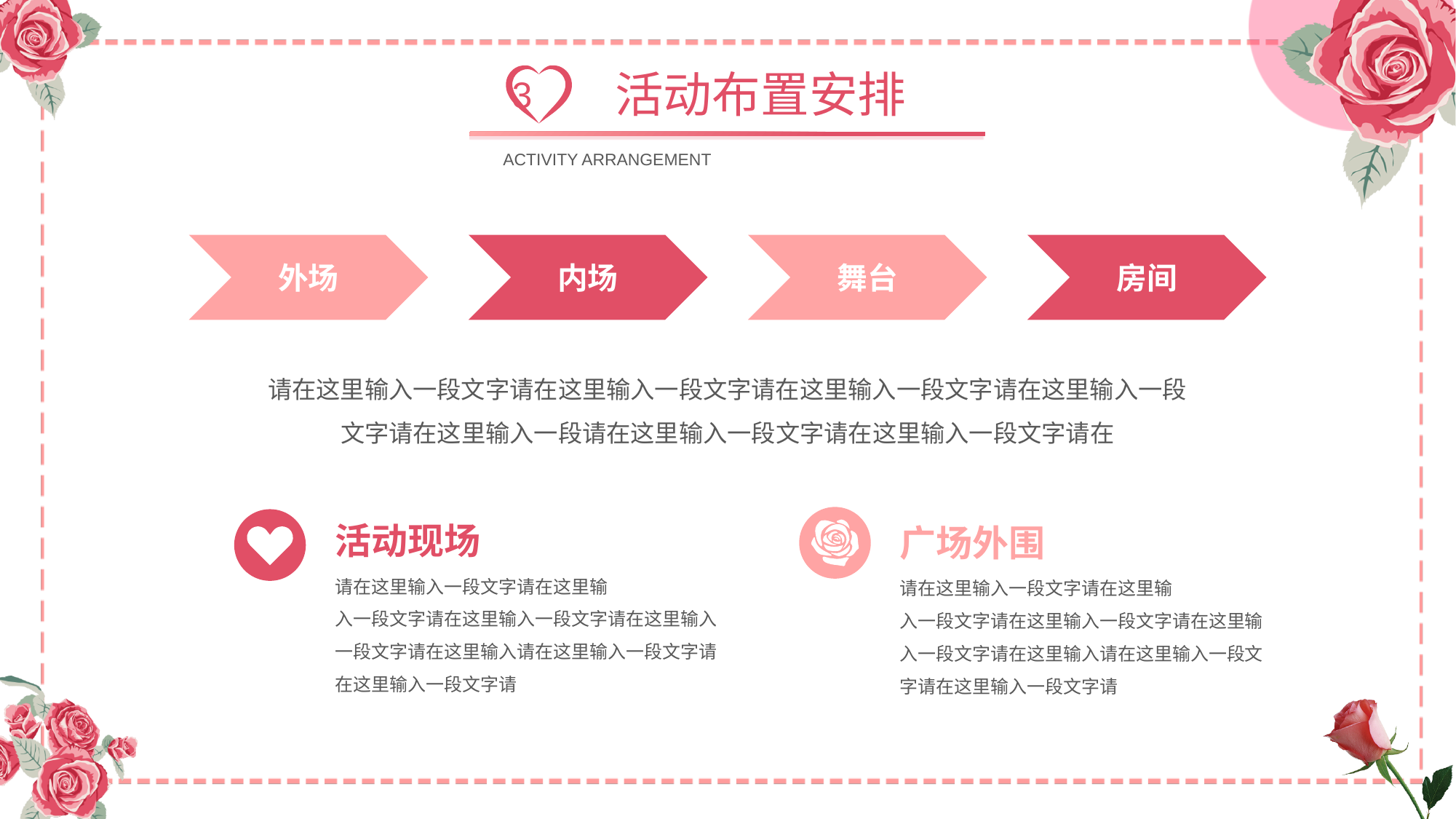

活动布置安排
3
ACTIVITY ARRANGEMENT

外场

内场

舞台

房间
请在这里输入一段文字请在这里输入一段文字请在这里输入一段文字请在这里输入一段文字请在这里输入一段请在这里输入一段文字请在这里输入一段文字请在

活动现场
请在这里输入一段文字请在这里输
入一段文字请在这里输入一段文字请在这里输入一段文字请在这里输入请在这里输入一段文字请在这里输入一段文字请
广场外围
请在这里输入一段文字请在这里输
入一段文字请在这里输入一段文字请在这里输入一段文字请在这里输入请在这里输入一段文字请在这里输入一段文字请